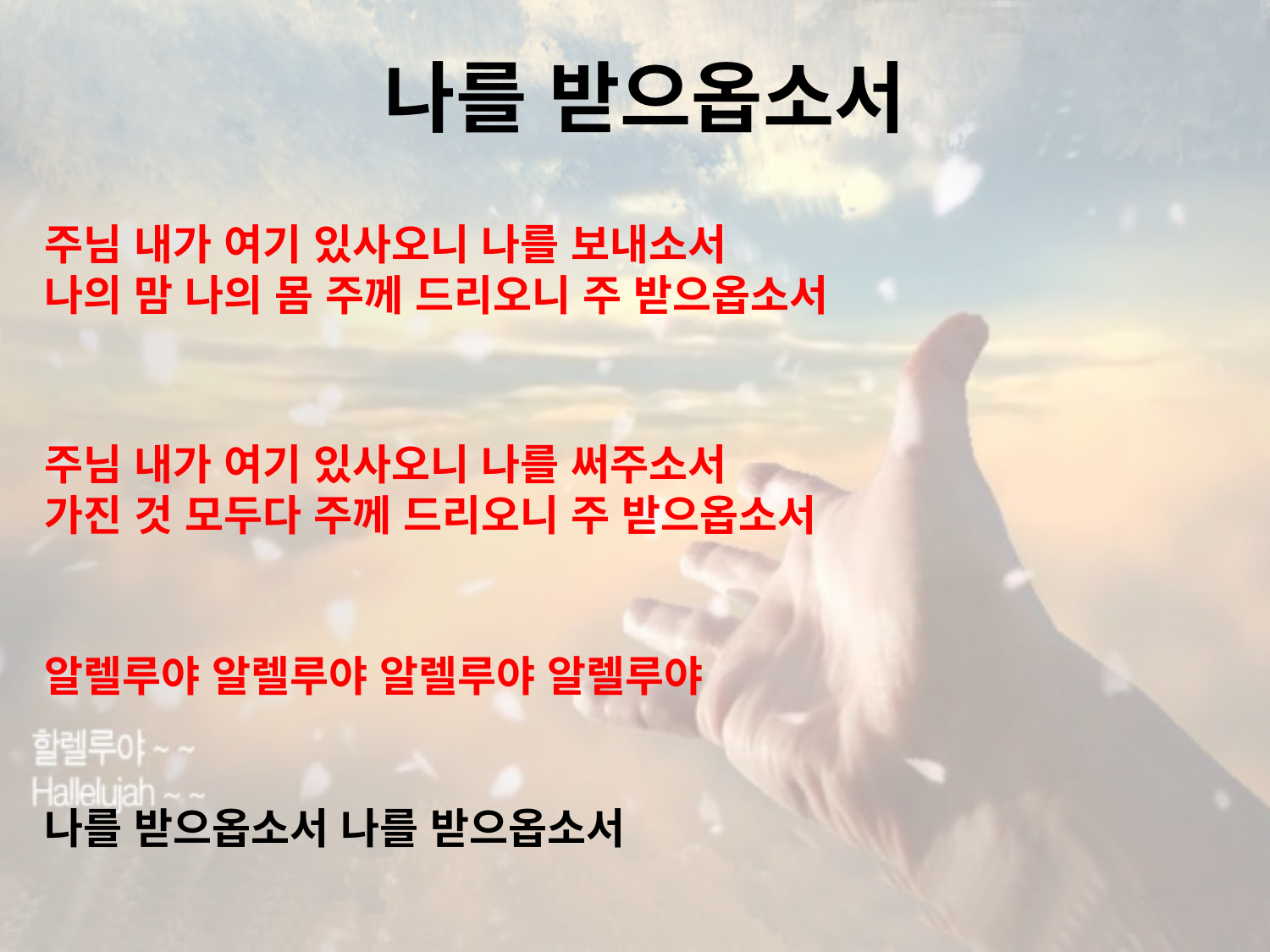

# 나를 받으옵소서
주님 내가 여기 있사오니 나를 보내소서
나의 맘 나의 몸 주께 드리오니 주 받으옵소서

주님 내가 여기 있사오니 나를 써주소서
가진 것 모두다 주께 드리오니 주 받으옵소서
알렐루야 알렐루야 알렐루야 알렐루야
나를 받으옵소서 나를 받으옵소서